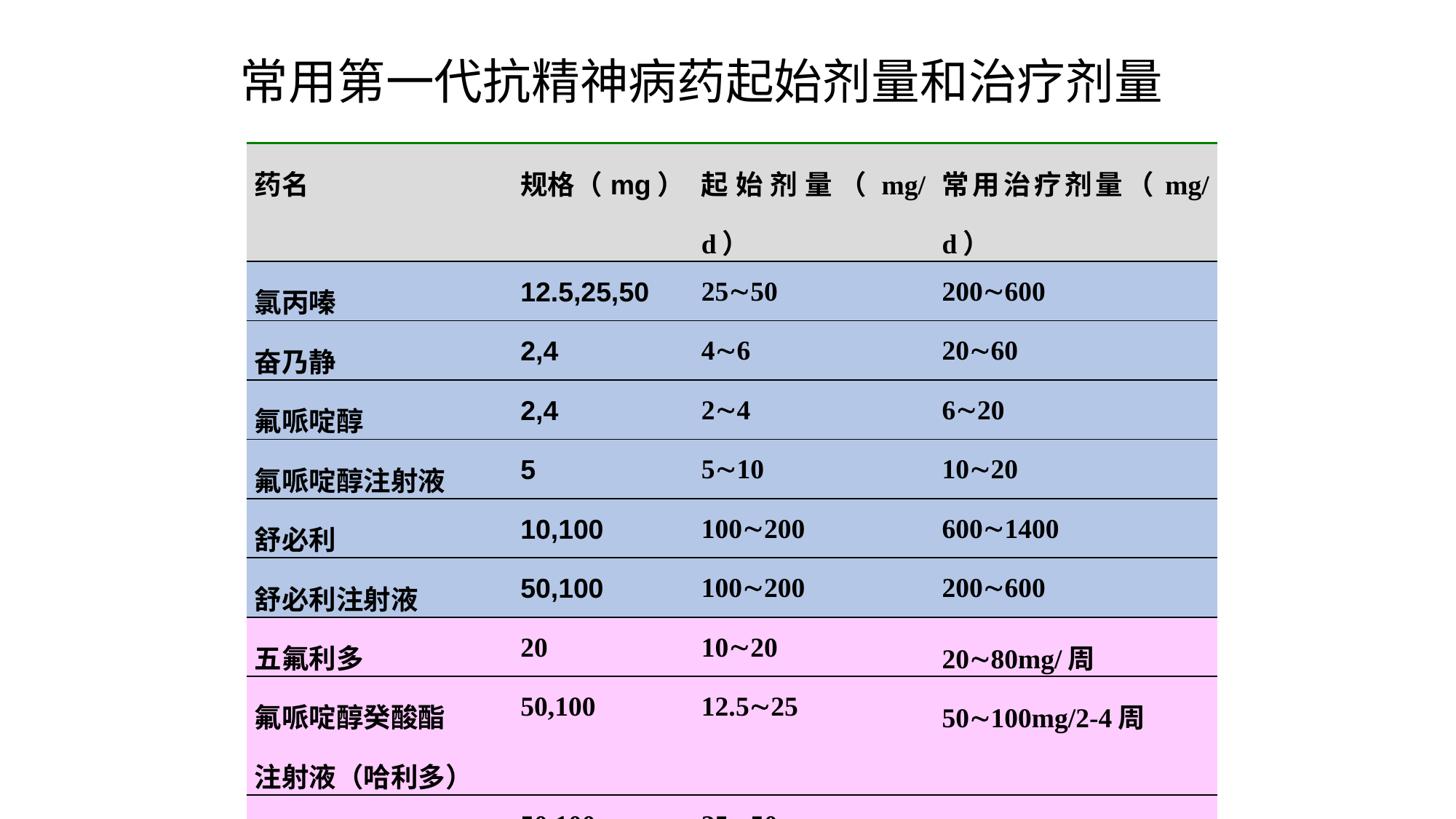

46
# 常用第一代抗精神病药起始剂量和治疗剂量
| 药名 | 规格（mg） | 起始剂量（mg/d） | 常用治疗剂量（mg/d） |
| --- | --- | --- | --- |
| 氯丙嗪 | 12.5,25,50 | 25∼50 | 200∼600 |
| 奋乃静 | 2,4 | 4∼6 | 20∼60 |
| 氟哌啶醇 | 2,4 | 2∼4 | 6∼20 |
| 氟哌啶醇注射液 | 5 | 5∼10 | 10∼20 |
| 舒必利 | 10,100 | 100∼200 | 600∼1400 |
| 舒必利注射液 | 50,100 | 100∼200 | 200∼600 |
| 五氟利多 | 20 | 10∼20 | 20∼80mg/周 |
| 氟哌啶醇癸酸酯 注射液（哈利多） | 50,100 | 12.5∼25 | 50∼100mg/2-4周 |
| 棕榈哌泊塞嗪注射液 | 50,100 | 25∼50 | 50∼200mg/月 |
| 癸氟奋乃静注射液 | 25 | 12.5∼25 | 12.5∼50mg/2-3周 |